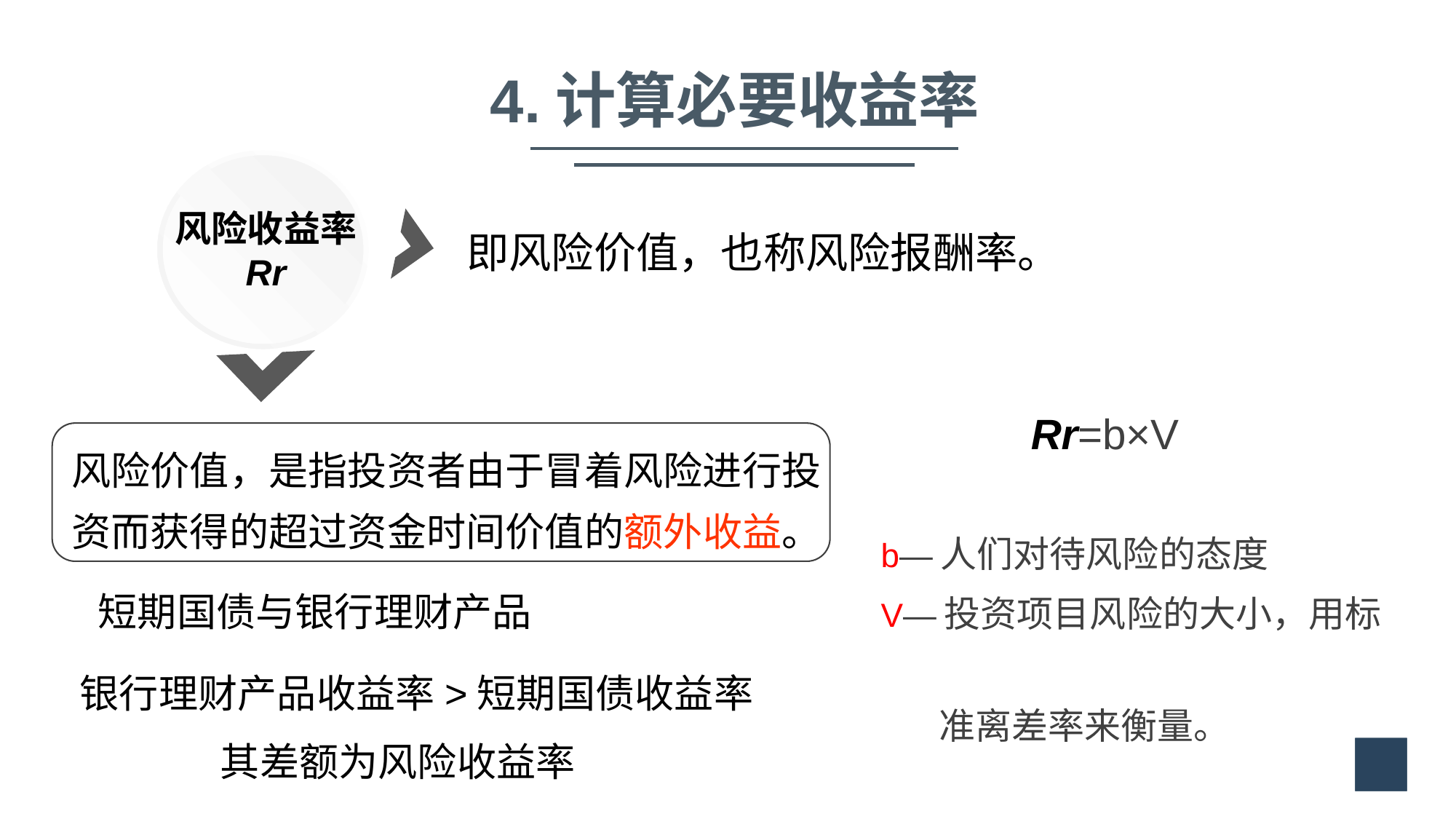

4.计算必要收益率

风险收益率
Rr
即风险价值，也称风险报酬率。

Rr=b×V

风险价值，是指投资者由于冒着风险进行投资而获得的超过资金时间价值的额外收益。
b—人们对待风险的态度
V—投资项目风险的大小，用标
      准离差率来衡量。
短期国债与银行理财产品
银行理财产品收益率>短期国债收益率
其差额为风险收益率
13